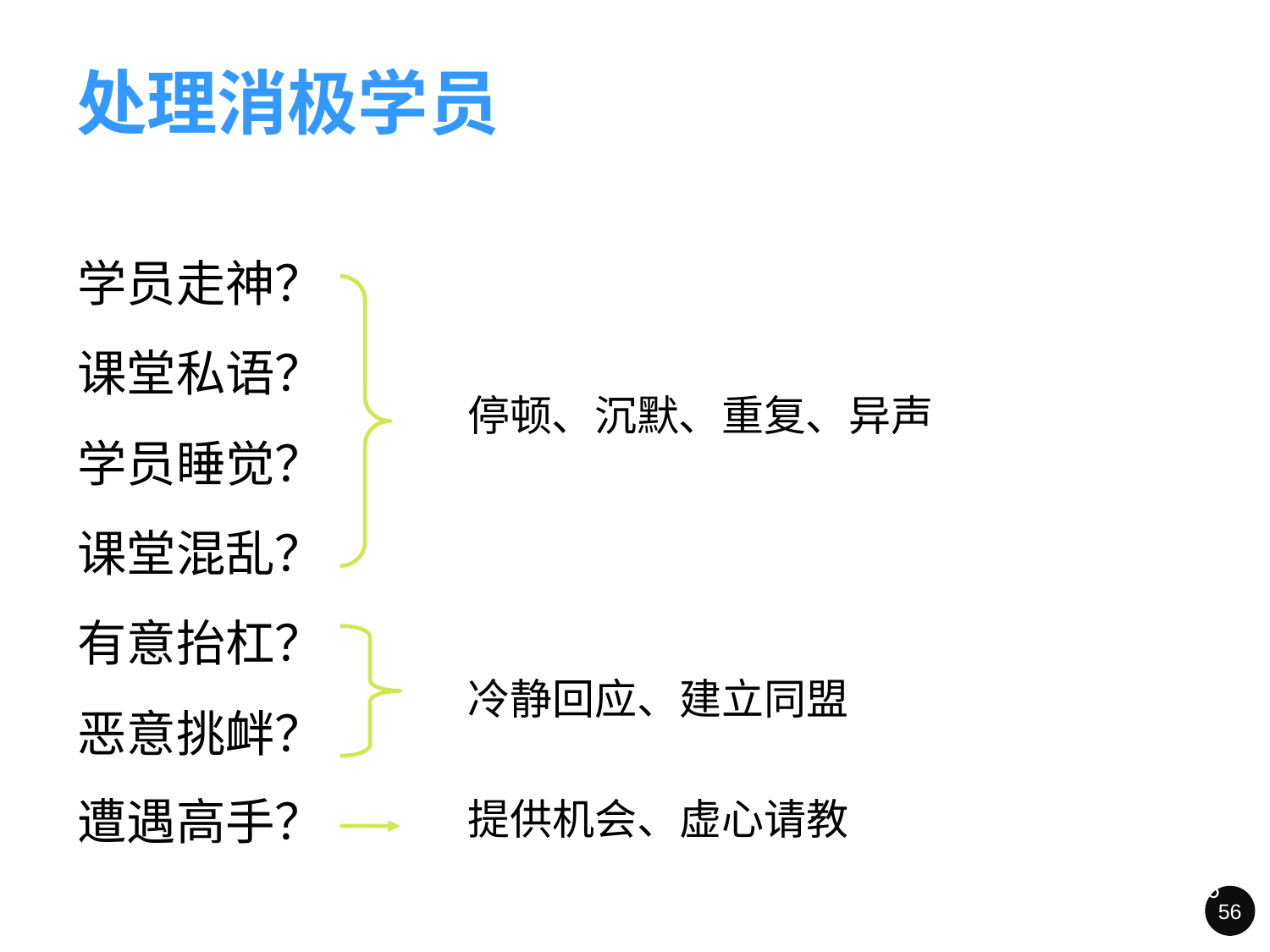

# 处理消极学员
学员走神？

课堂私语？
停顿、沉默、重复、异声
学员睡觉？
课堂混乱？
有意抬杠？

冷静回应、建立同盟
恶意挑衅？
遭遇高手？
提供机会、虚心请教

56